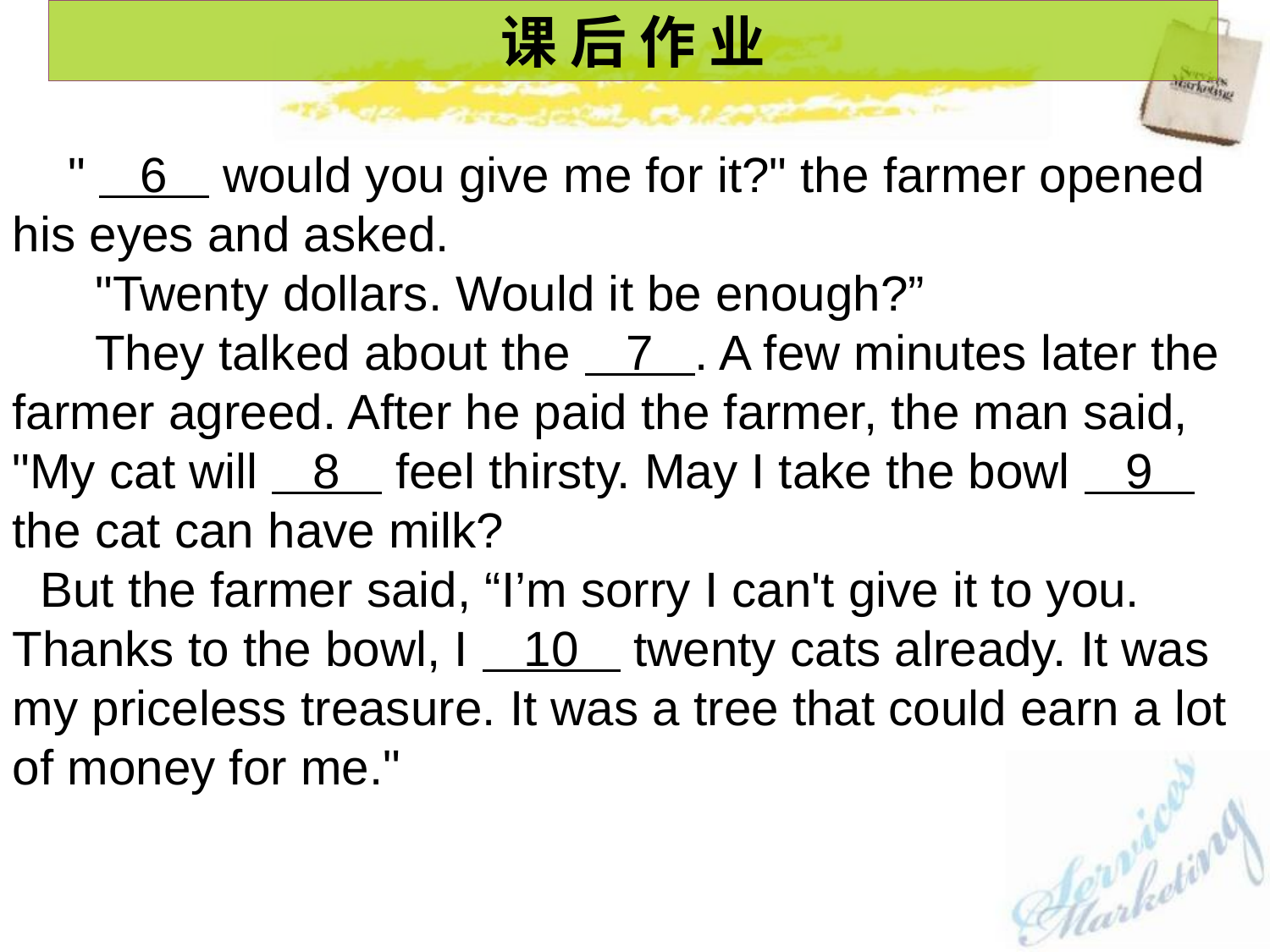

课 后 作 业
  "    6    would you give me for it?" the farmer opened his eyes and asked.
    "Twenty dollars. Would it be enough?”
    They talked about the    7   . A few minutes later the farmer agreed. After he paid the farmer, the man said, "My cat will    8    feel thirsty. May I take the bowl    9    the cat can have milk?
But the farmer said, “I’m sorry I can't give it to you. Thanks to the bowl, I    10    twenty cats already. It was my priceless treasure. It was a tree that could earn a lot of money for me."